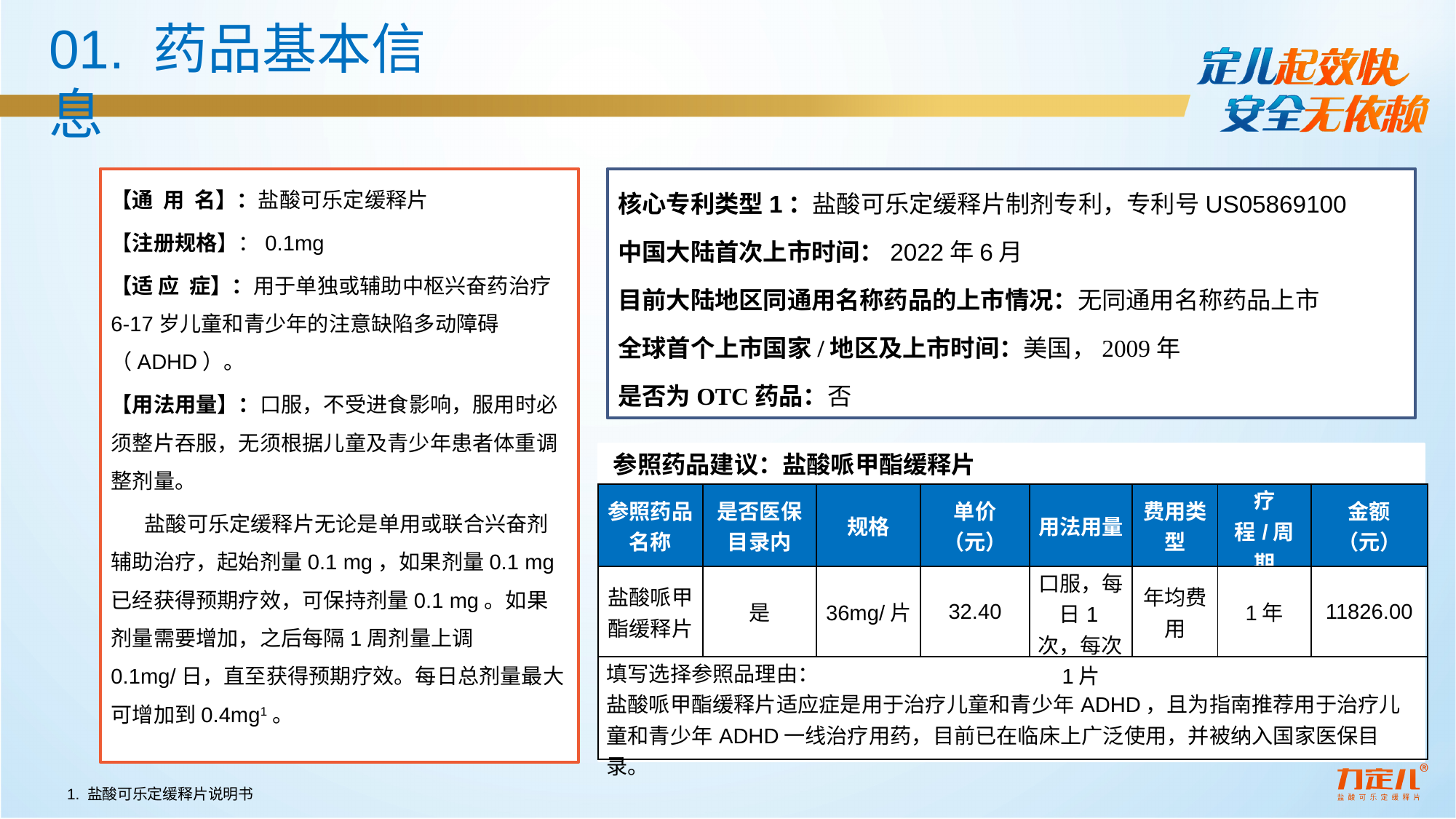

01. 药品基本信息

【通  用  名】：盐酸可乐定缓释片
【注册规格】：0.1mg
【适 应  症】：用于单独或辅助中枢兴奋药治疗6-17岁儿童和青少年的注意缺陷多动障碍（ADHD）。
【用法用量】：口服，不受进食影响，服用时必须整片吞服，无须根据儿童及青少年患者体重调整剂量。
      盐酸可乐定缓释片无论是单用或联合兴奋剂辅助治疗，起始剂量0.1 mg，如果剂量0.1 mg已经获得预期疗效，可保持剂量0.1 mg。如果剂量需要增加，之后每隔1周剂量上调0.1mg/日，直至获得预期疗效。每日总剂量最大可增加到0.4mg1。
核心专利类型1：盐酸可乐定缓释片制剂专利，专利号US05869100
中国大陆首次上市时间：2022年6月
目前大陆地区同通用名称药品的上市情况：无同通用名称药品上市
全球首个上市国家/地区及上市时间：美国，2009年
是否为OTC药品：否

参照药品建议：盐酸哌甲酯缓释片
| 参照药品名称 | 是否医保目录内 | 规格 | 单价 （元） | 用法用量 | 费用类型 | 疗程/周期 | 金额 （元） |
| --- | --- | --- | --- | --- | --- | --- | --- |
| 盐酸哌甲酯缓释片 | 是 | 36mg/片 | 32.40 | 口服，每日1次，每次1片 | 年均费用 | 1年 | 11826.00 |
| 填写选择参照品理由： 盐酸哌甲酯缓释片适应症是用于治疗儿童和青少年ADHD，且为指南推荐用于治疗儿童和青少年ADHD一线治疗用药，目前已在临床上广泛使用，并被纳入国家医保目录。 |  |  |  |  |  |  |  |
1. 盐酸可乐定缓释片说明书